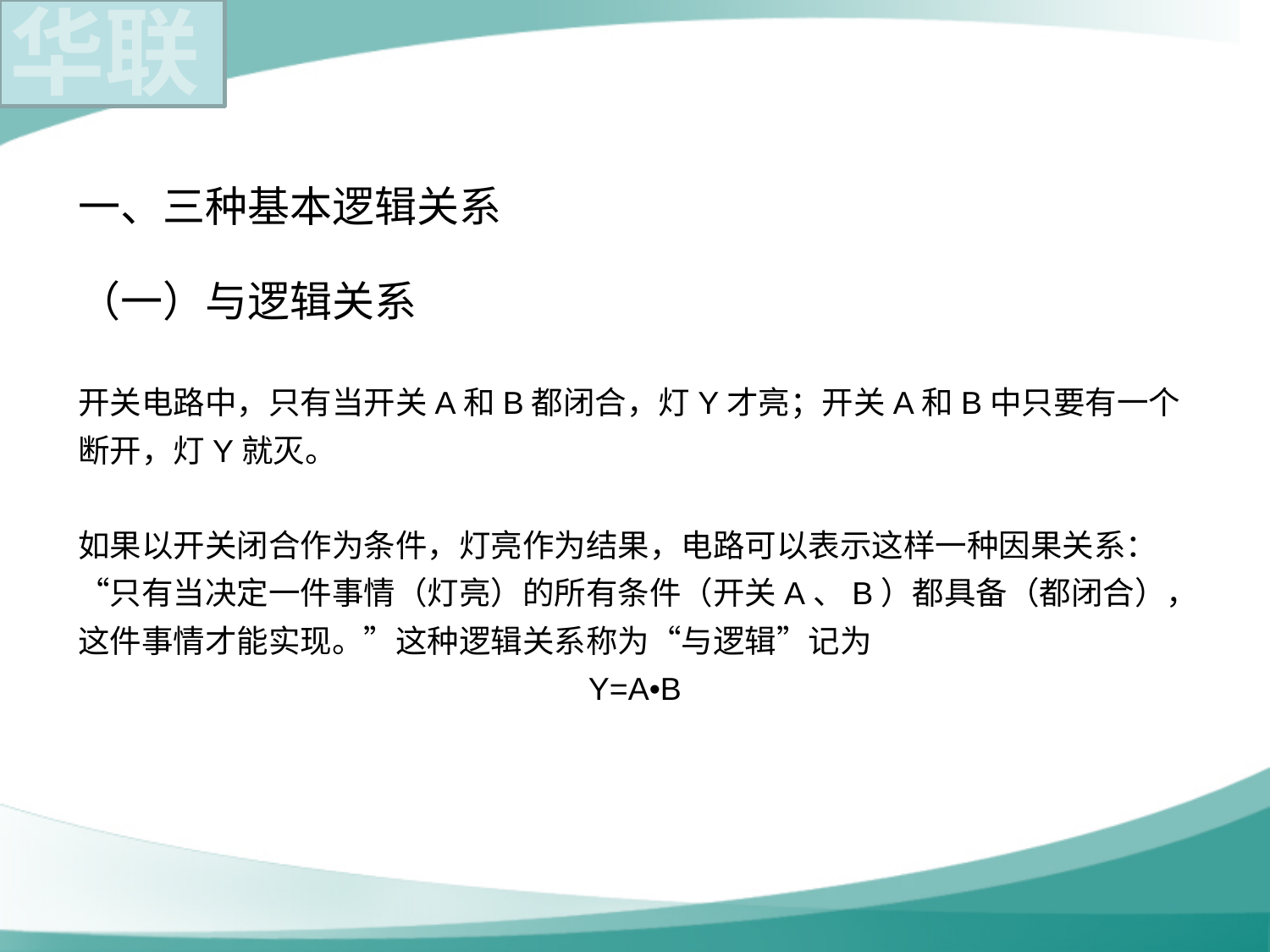

一、三种基本逻辑关系
（一）与逻辑关系

开关电路中，只有当开关A和B都闭合，灯Y才亮；开关A和B中只要有一个断开，灯Y就灭。

如果以开关闭合作为条件，灯亮作为结果，电路可以表示这样一种因果关系：“只有当决定一件事情（灯亮）的所有条件（开关A、B）都具备（都闭合），这件事情才能实现。”这种逻辑关系称为“与逻辑”记为
Y=A•B